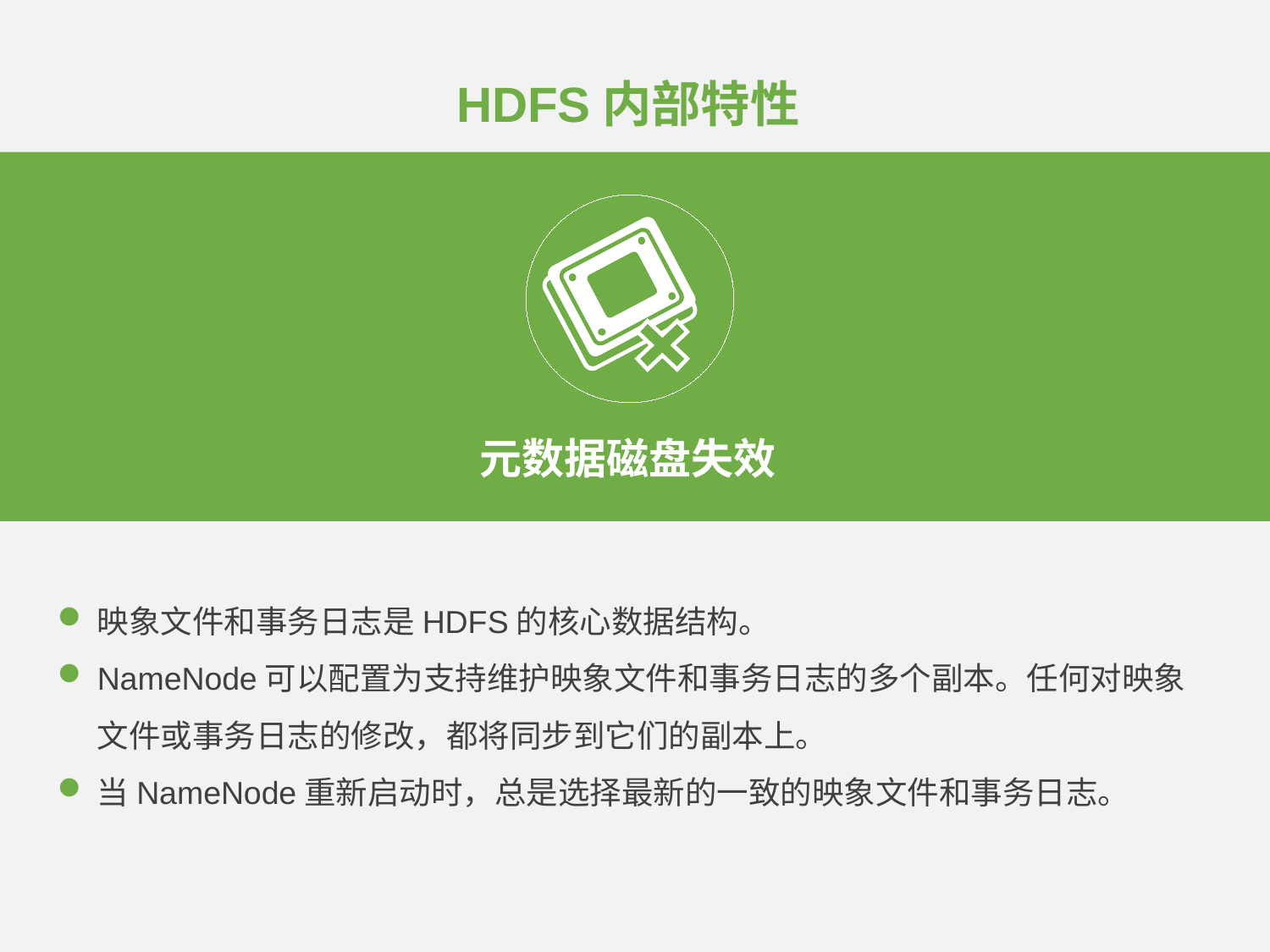

HDFS内部特性

元数据磁盘失效
映象文件和事务日志是HDFS的核心数据结构。
NameNode可以配置为支持维护映象文件和事务日志的多个副本。任何对映象文件或事务日志的修改，都将同步到它们的副本上。
当NameNode重新启动时，总是选择最新的一致的映象文件和事务日志。